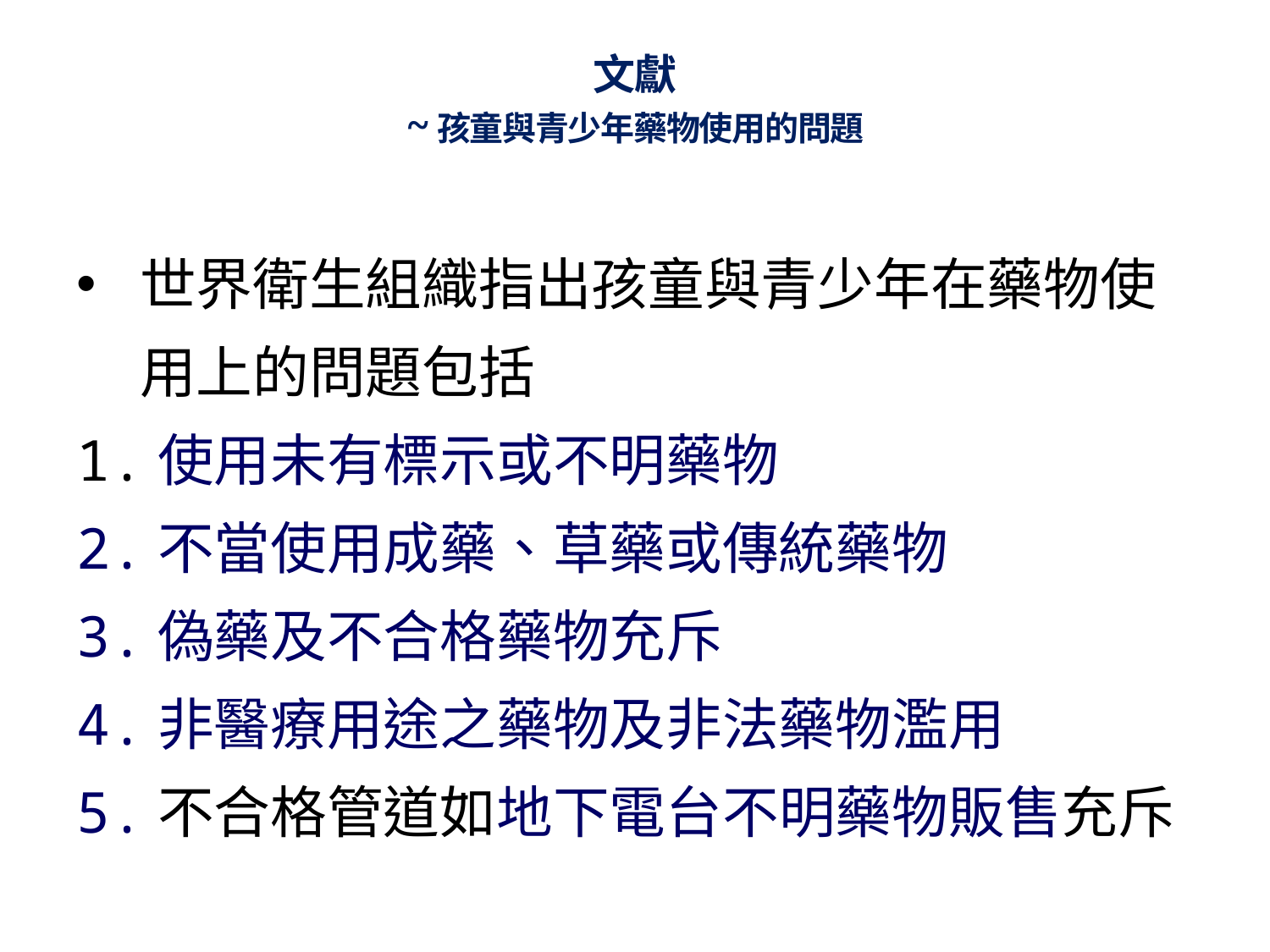

# 文獻 ~孩童與青少年藥物使用的問題
世界衛生組織指出孩童與青少年在藥物使用上的問題包括
1.使用未有標示或不明藥物
2.不當使用成藥、草藥或傳統藥物
3.偽藥及不合格藥物充斥
4.非醫療用途之藥物及非法藥物濫用
5.不合格管道如地下電台不明藥物販售充斥